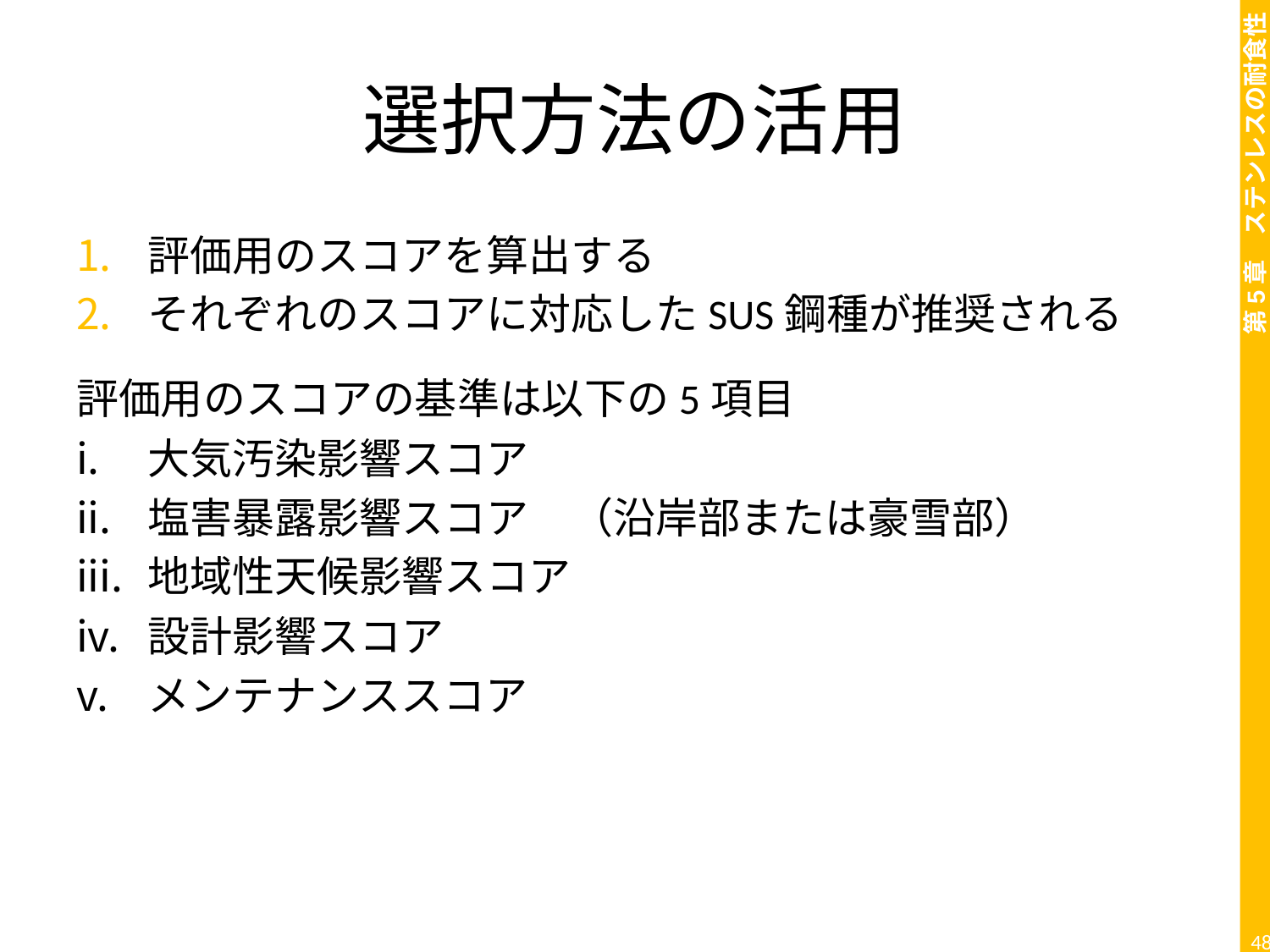

# 選択方法の活用
評価用のスコアを算出する
それぞれのスコアに対応したSUS鋼種が推奨される
評価用のスコアの基準は以下の5項目
大気汚染影響スコア
塩害暴露影響スコア　（沿岸部または豪雪部）
地域性天候影響スコア
設計影響スコア
メンテナンススコア

48